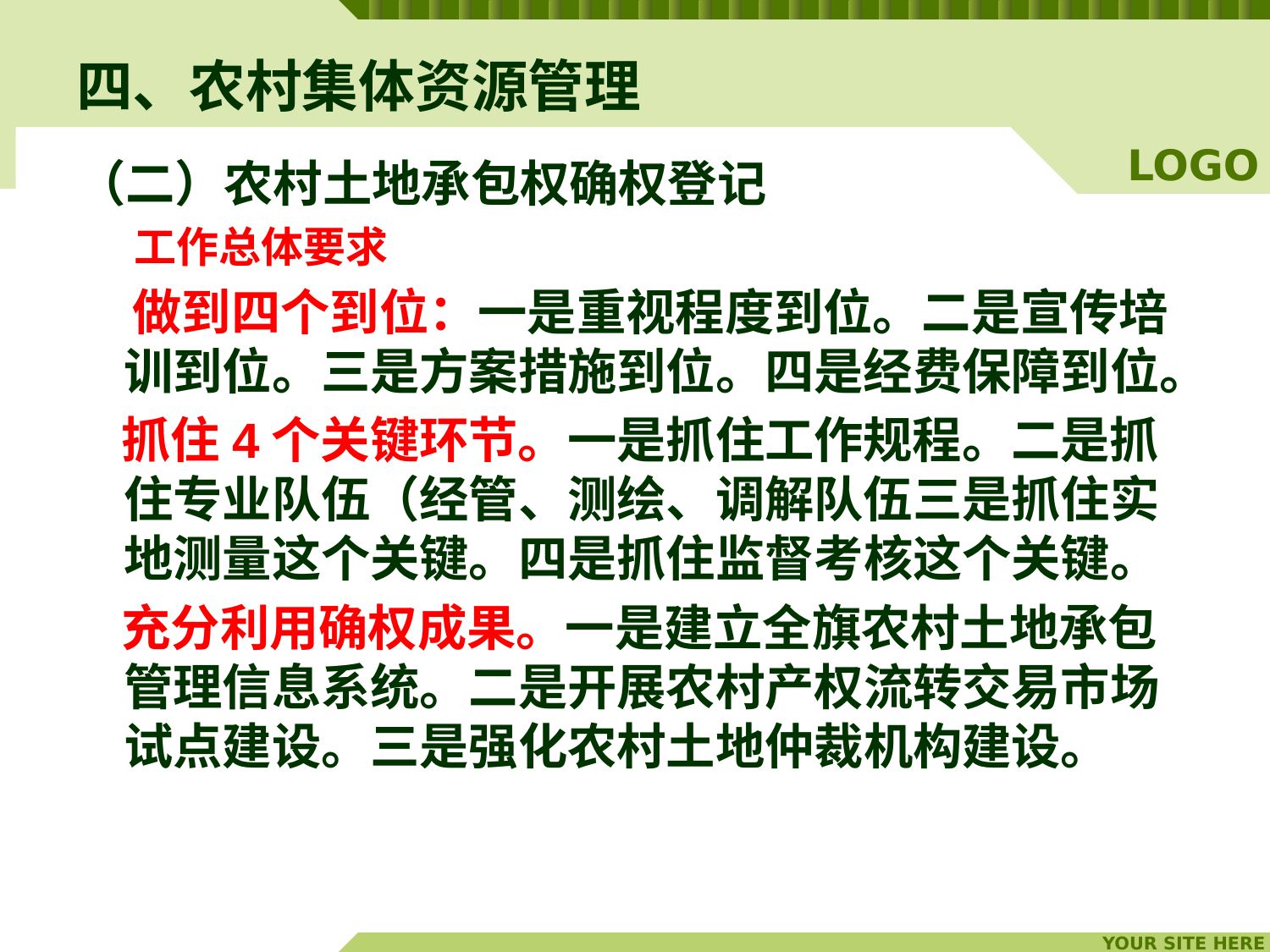

# 四、农村集体资源管理
（二）农村土地承包权确权登记
     工作总体要求
    做到四个到位：一是重视程度到位。二是宣传培训到位。三是方案措施到位。四是经费保障到位。
   抓住4个关键环节。一是抓住工作规程。二是抓住专业队伍（经管、测绘、调解队伍三是抓住实地测量这个关键。四是抓住监督考核这个关键。
   充分利用确权成果。一是建立全旗农村土地承包管理信息系统。二是开展农村产权流转交易市场试点建设。三是强化农村土地仲裁机构建设。